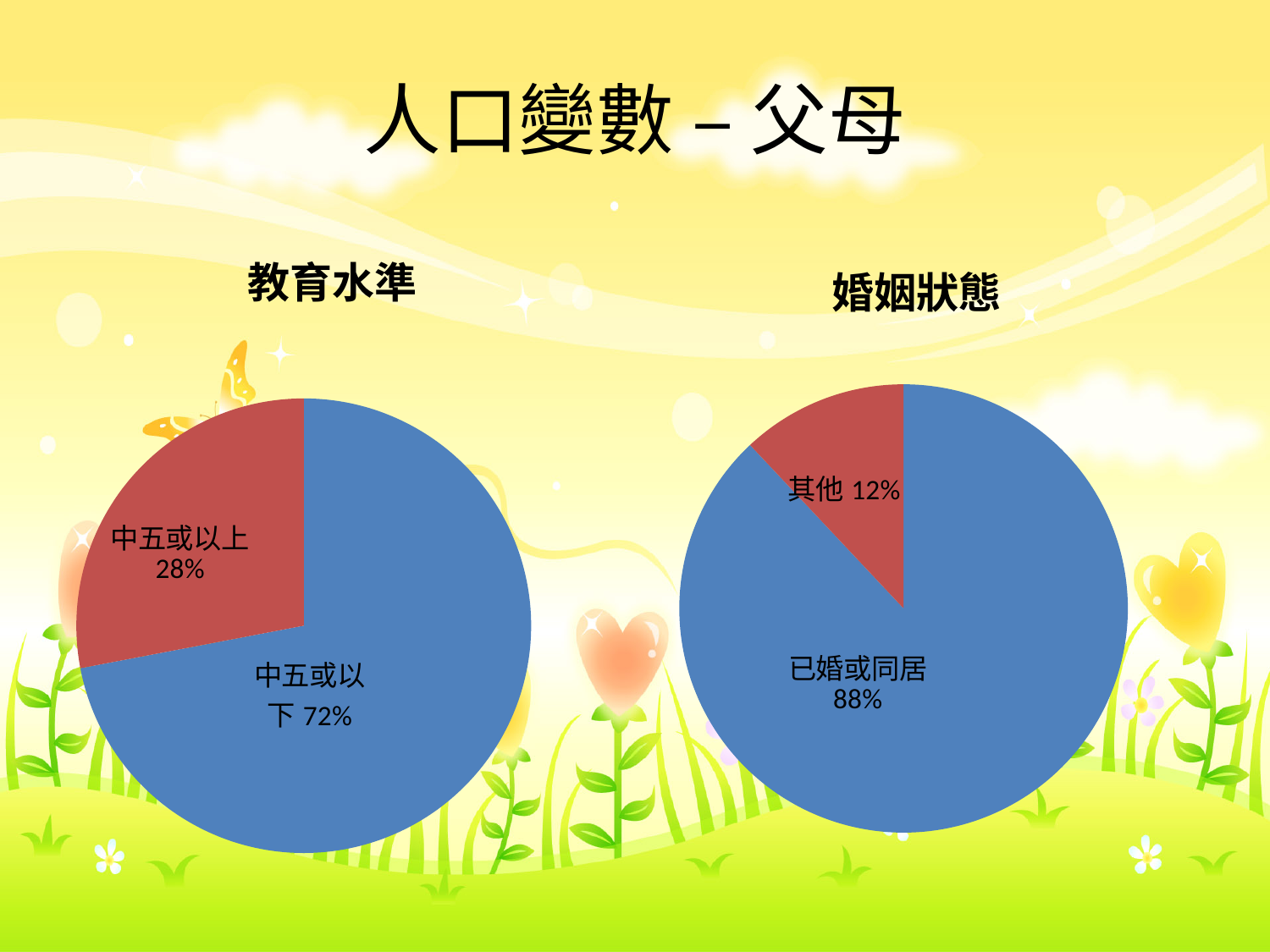

# 人口變數 – 父母

### Chart: 教育水準

| Category |  |
|---|---|
| No education received to F5 | 72.0 |
| F7 or above | 28.0 |

### Chart: 婚姻狀態

| Category |  |
|---|---|
| Married or living together | 88.0 |
| Other | 12.0 |